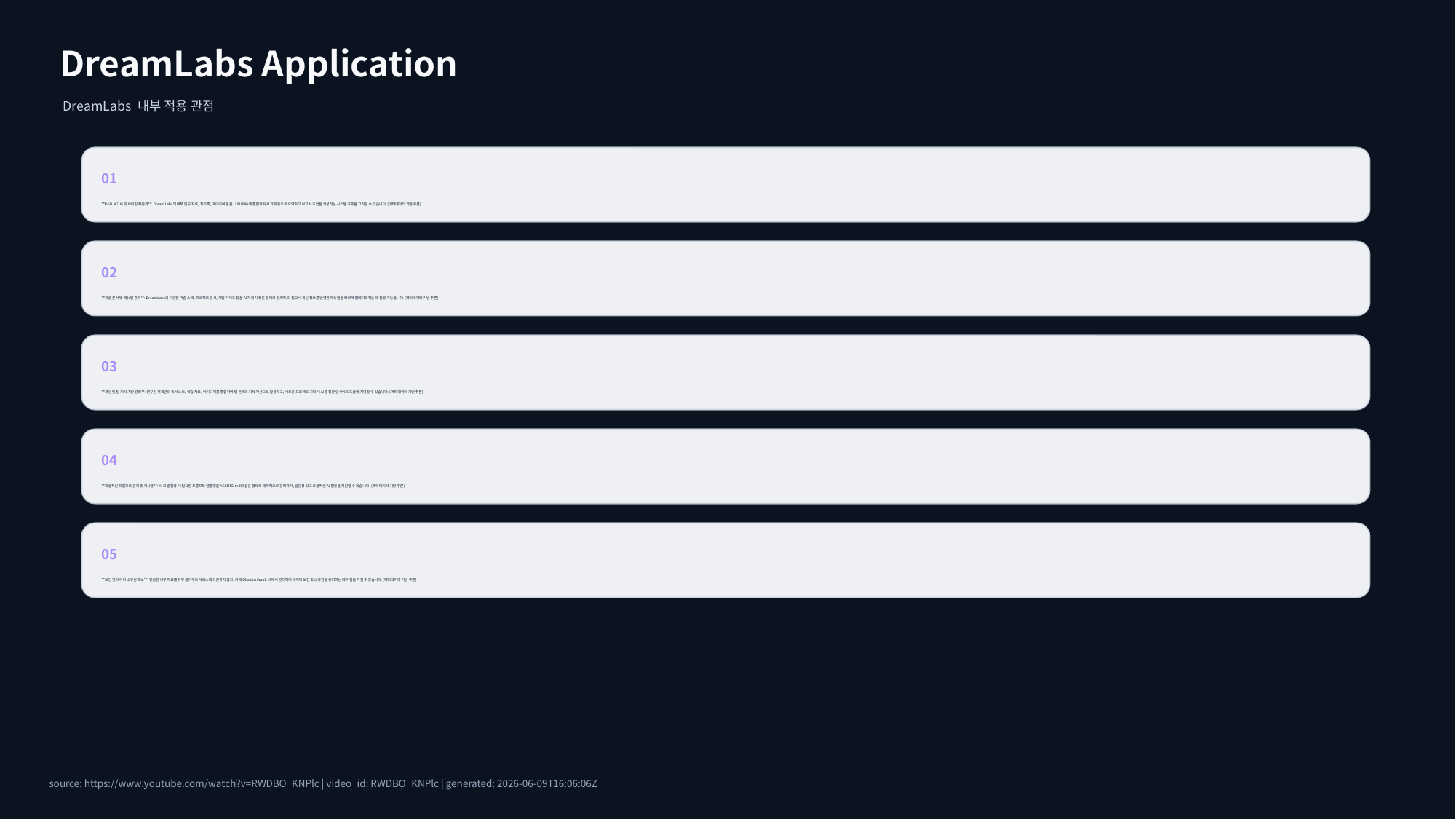

DreamLabs Application
DreamLabs 내부 적용 관점

01
**R&D 보고서 및 브리핑 자동화**: DreamLabs의 내부 연구 자료, 회의록, 아이디어 등을 LLM Wiki에 통합하여 AI가 자동으로 요약하고 보고서 초안을 생성하는 시스템 구축을 고려할 수 있습니다. (메타데이터 기반 추론)

02
**기술 문서 및 매뉴얼 관리**: DreamLabs의 다양한 기술 스택, 프로젝트 문서, 개발 가이드 등을 AI가 읽기 좋은 형태로 정리하고, 필요시 최신 정보를 반영한 매뉴얼을 빠르게 업데이트하는 데 활용 가능합니다. (메타데이터 기반 추론)

03
**개인 및 팀 지식 기반 강화**: 연구원 개개인의 독서 노트, 학습 자료, 아이디어를 통합하여 팀 전체의 지식 자산으로 활용하고, 새로운 프로젝트 기획 시 AI를 통한 인사이트 도출에 기여할 수 있습니다. (메타데이터 기반 추론)

04
**효율적인 프롬프트 관리 및 재사용**: AI 모델 활용 시 필요한 프롬프트 템플릿을 AGENTS.md와 같은 형태로 체계적으로 관리하여, 일관성 있고 효율적인 AI 활용을 지원할 수 있습니다. (메타데이터 기반 추론)

05
**보안 및 데이터 소유권 확보**: 민감한 내부 자료를 외부 클라우드 서비스에 의존하지 않고, 자체 Obsidian Vault 내에서 관리하며 데이터 보안 및 소유권을 유지하는 데 이점을 가질 수 있습니다. (메타데이터 기반 추론)
source: https://www.youtube.com/watch?v=RWDBO_KNPlc | video_id: RWDBO_KNPlc | generated: 2026-06-09T16:06:06Z